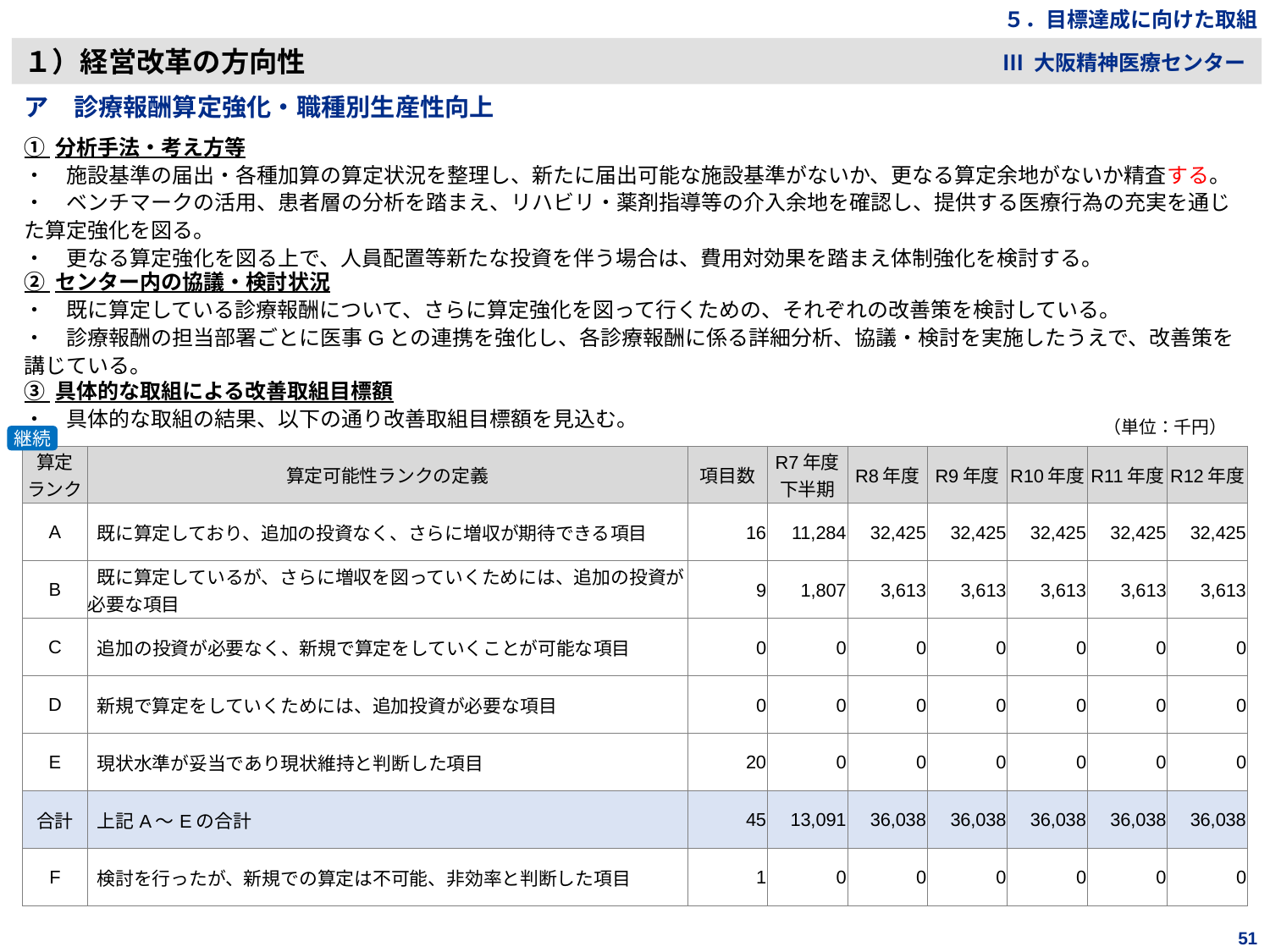

５．目標達成に向けた取組
１）経営改革の方向性
Ⅲ 大阪精神医療センター
ア　診療報酬算定強化・職種別生産性向上
① 分析手法・考え方等
・　施設基準の届出・各種加算の算定状況を整理し、新たに届出可能な施設基準がないか、更なる算定余地がないか精査する。
・　ベンチマークの活用、患者層の分析を踏まえ、リハビリ・薬剤指導等の介入余地を確認し、提供する医療行為の充実を通じた算定強化を図る。
・　更なる算定強化を図る上で、人員配置等新たな投資を伴う場合は、費用対効果を踏まえ体制強化を検討する。
② センター内の協議・検討状況
・　既に算定している診療報酬について、さらに算定強化を図って行くための、それぞれの改善策を検討している。
・　診療報酬の担当部署ごとに医事Gとの連携を強化し、各診療報酬に係る詳細分析、協議・検討を実施したうえで、改善策を講じている。

③ 具体的な取組による改善取組目標額
・　具体的な取組の結果、以下の通り改善取組目標額を見込む。
（単位：千円）
継続
| 算定 ランク | 算定可能性ランクの定義 | 項目数 | R7年度 下半期 | R8年度 | R9年度 | R10年度 | R11年度 | R12年度 |
| --- | --- | --- | --- | --- | --- | --- | --- | --- |
| A | 既に算定しており、追加の投資なく、さらに増収が期待できる項目 | 16 | 11,284 | 32,425 | 32,425 | 32,425 | 32,425 | 32,425 |
| B | 既に算定しているが、さらに増収を図っていくためには、追加の投資が必要な項目 | 9 | 1,807 | 3,613 | 3,613 | 3,613 | 3,613 | 3,613 |
| C | 追加の投資が必要なく、新規で算定をしていくことが可能な項目 | 0 | 0 | 0 | 0 | 0 | 0 | 0 |
| D | 新規で算定をしていくためには、追加投資が必要な項目 | 0 | 0 | 0 | 0 | 0 | 0 | 0 |
| E | 現状水準が妥当であり現状維持と判断した項目 | 20 | 0 | 0 | 0 | 0 | 0 | 0 |
| 合計 | 上記A～Eの合計 | 45 | 13,091 | 36,038 | 36,038 | 36,038 | 36,038 | 36,038 |
| F | 検討を行ったが、新規での算定は不可能、非効率と判断した項目 | 1 | 0 | 0 | 0 | 0 | 0 | 0 |
51